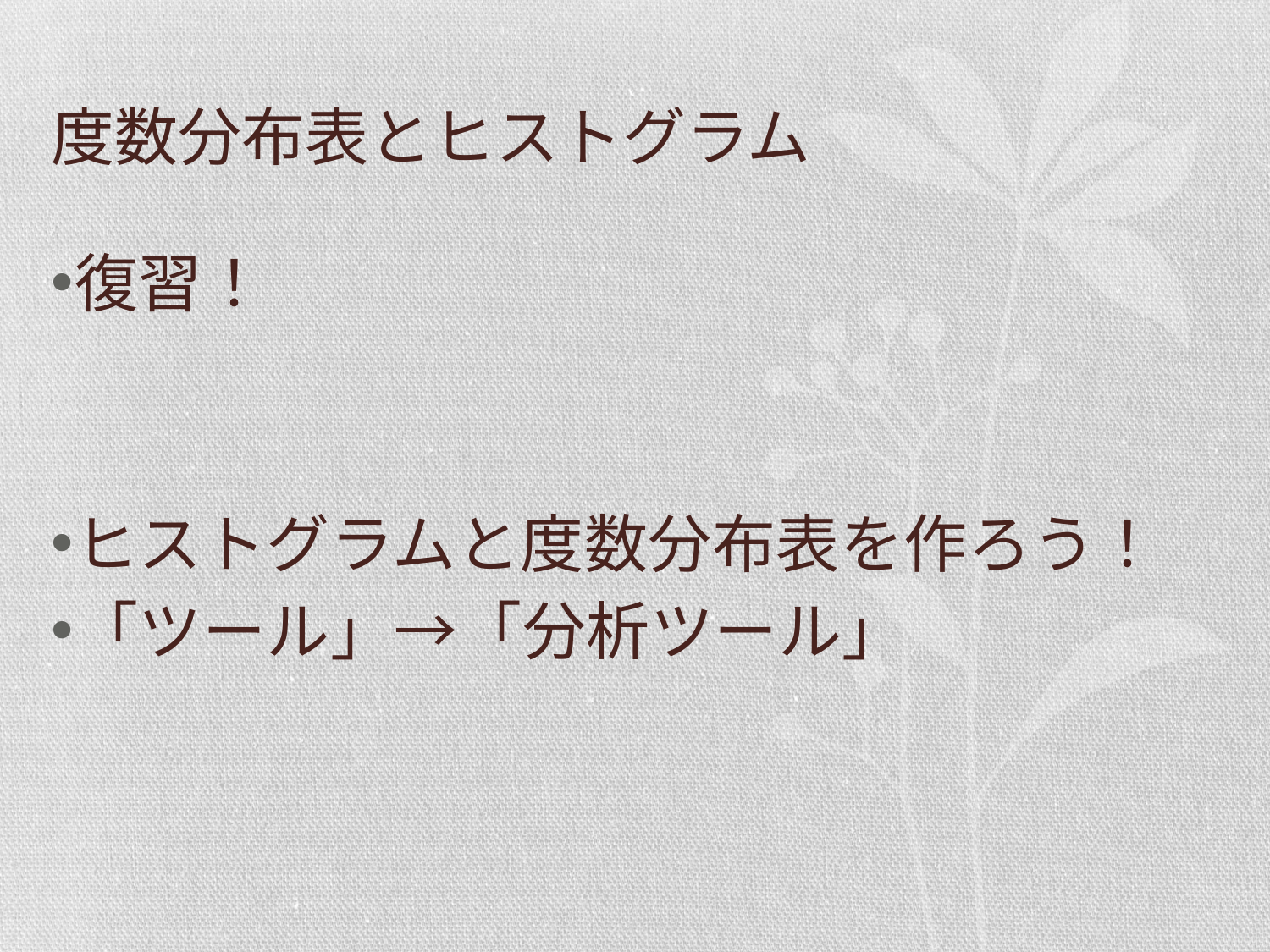

# 度数分布表とヒストグラム

復習！

ヒストグラムと度数分布表を作ろう！
「ツール」→「分析ツール」